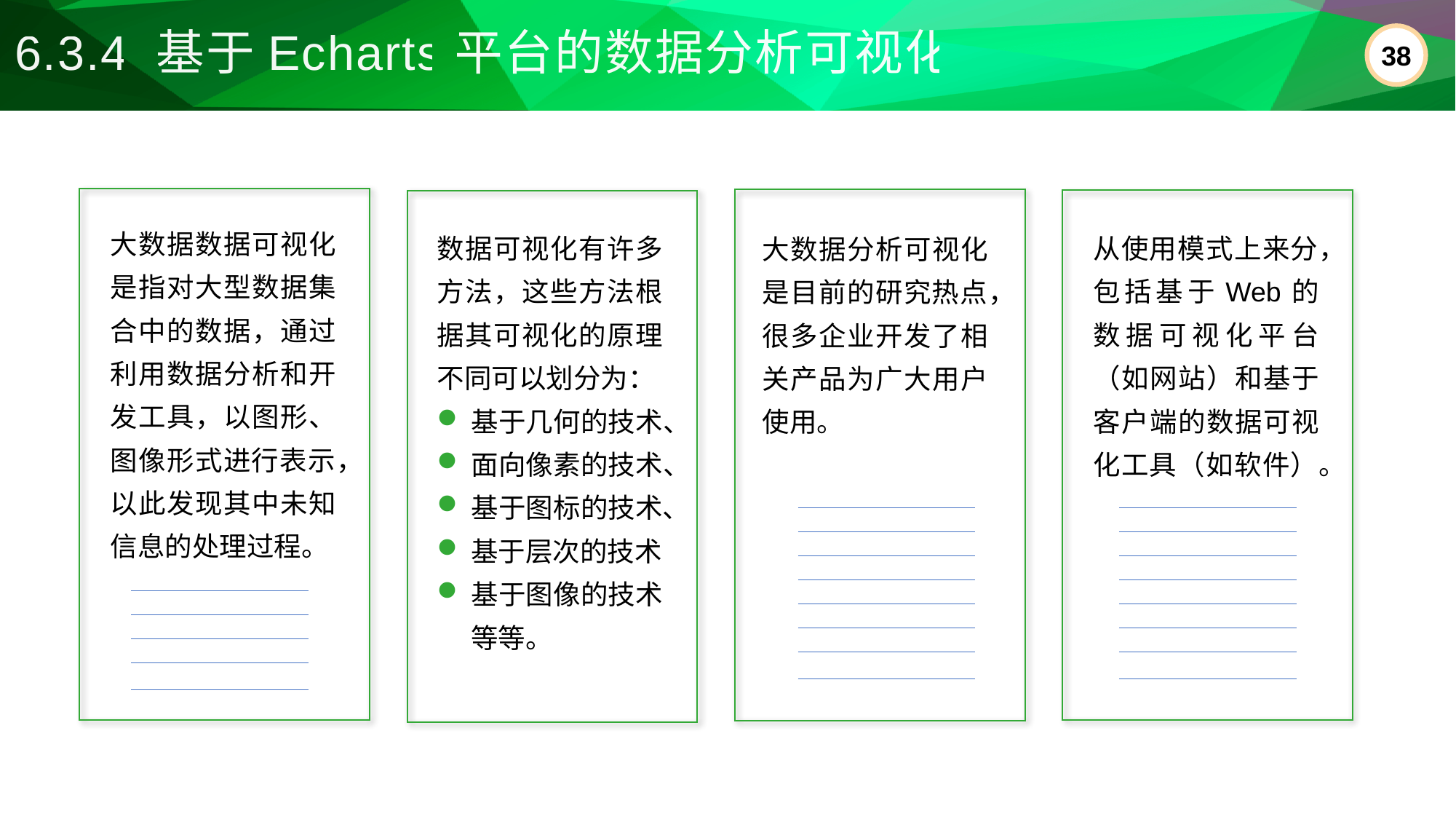

6.3.4 基于Echarts平台的数据分析可视化

大数据数据可视化是指对大型数据集合中的数据，通过利用数据分析和开发工具，以图形、图像形式进行表示，以此发现其中未知信息的处理过程。
数据可视化有许多方法，这些方法根据其可视化的原理不同可以划分为：
基于几何的技术、
面向像素的技术、
基于图标的技术、
基于层次的技术
基于图像的技术等等。
从使用模式上来分，包括基于Web的数据可视化平台（如网站）和基于客户端的数据可视化工具（如软件）。
大数据分析可视化是目前的研究热点，很多企业开发了相关产品为广大用户使用。